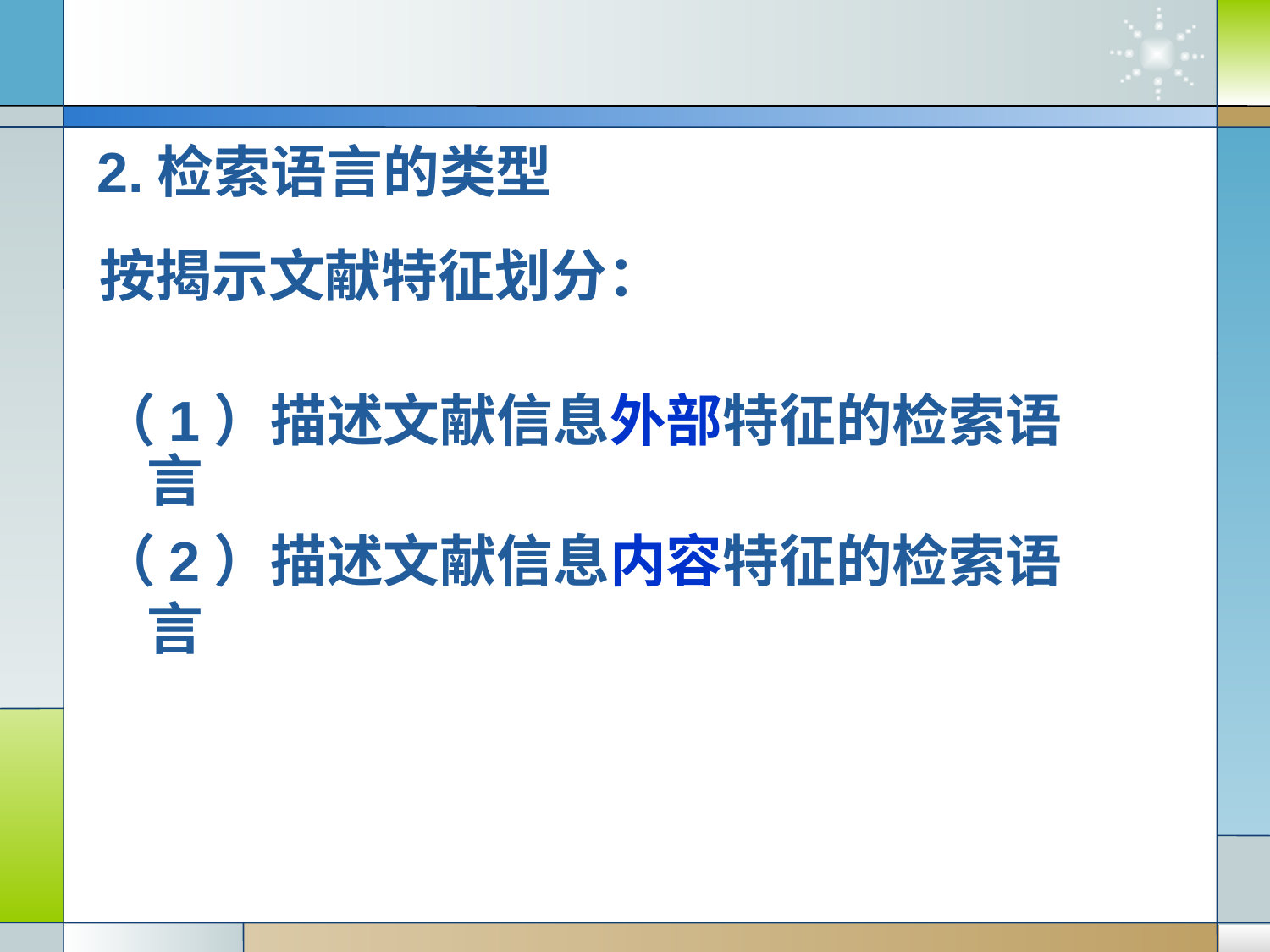

2.检索语言的类型
按揭示文献特征划分：

（1）描述文献信息外部特征的检索语言
（2）描述文献信息内容特征的检索语言